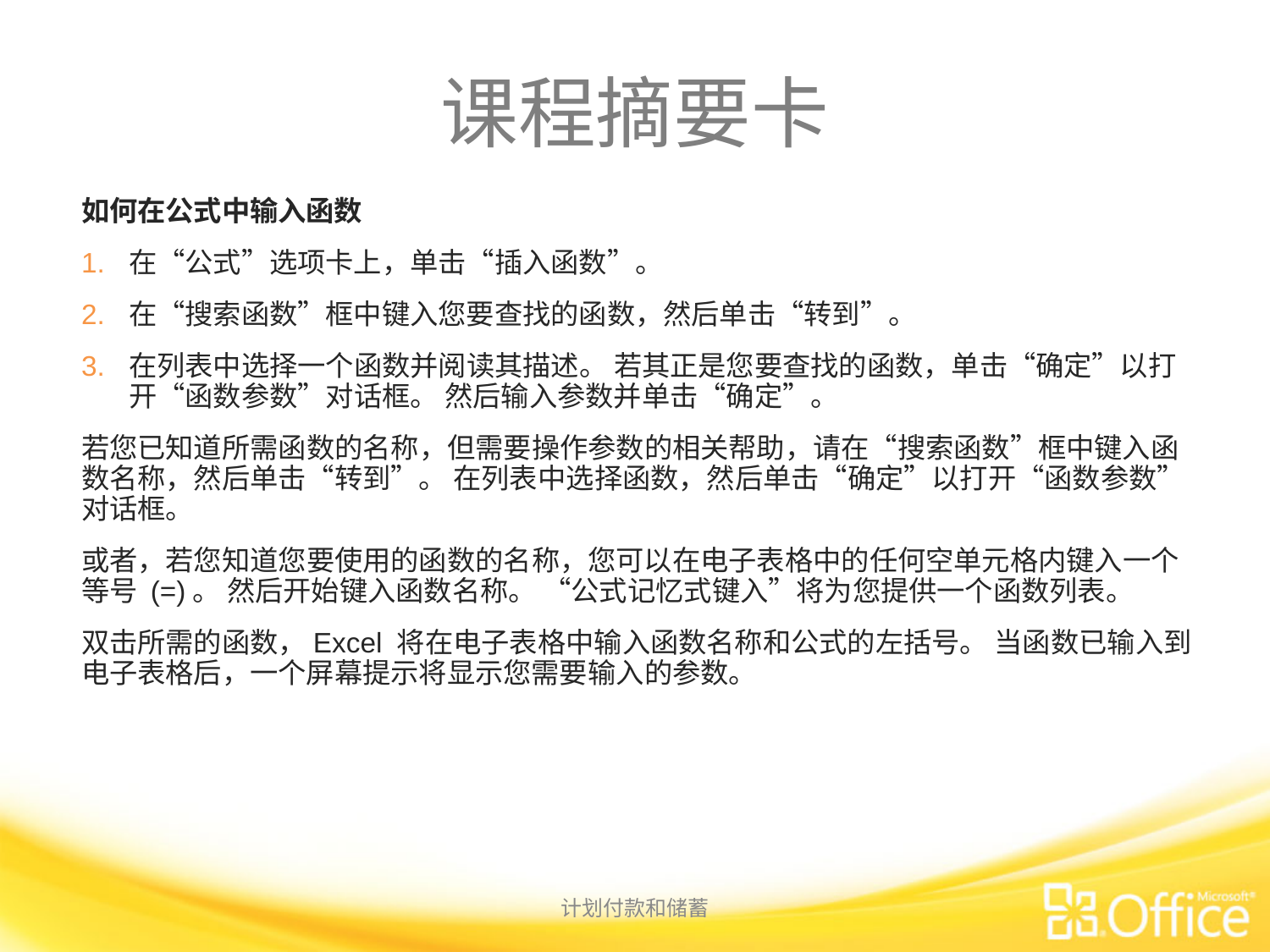

# 课程摘要卡
如何在公式中输入函数
在“公式”选项卡上，单击“插入函数”。
在“搜索函数”框中键入您要查找的函数，然后单击“转到”。
在列表中选择一个函数并阅读其描述。 若其正是您要查找的函数，单击“确定”以打开“函数参数”对话框。 然后输入参数并单击“确定”。
若您已知道所需函数的名称，但需要操作参数的相关帮助，请在“搜索函数”框中键入函数名称，然后单击“转到”。 在列表中选择函数，然后单击“确定”以打开“函数参数”对话框。
或者，若您知道您要使用的函数的名称，您可以在电子表格中的任何空单元格内键入一个等号 (=)。 然后开始键入函数名称。 “公式记忆式键入”将为您提供一个函数列表。
双击所需的函数，Excel 将在电子表格中输入函数名称和公式的左括号。 当函数已输入到电子表格后，一个屏幕提示将显示您需要输入的参数。

计划付款和储蓄